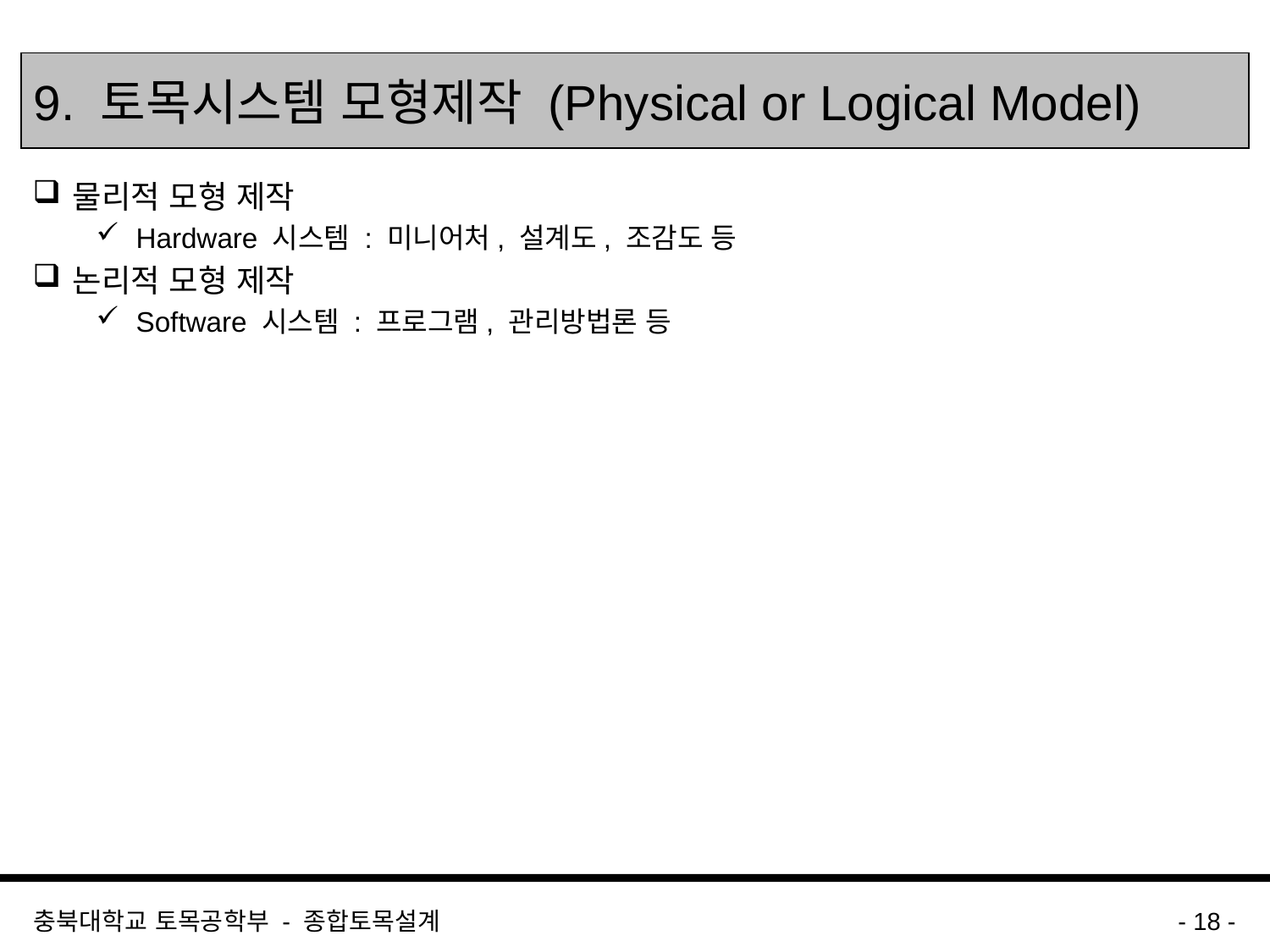

# 9. 토목시스템 모형제작 (Physical or Logical Model)

물리적 모형 제작
Hardware 시스템 : 미니어처, 설계도, 조감도 등
논리적 모형 제작
Software 시스템 : 프로그램, 관리방법론 등

충북대학교 토목공학부 - 종합토목설계
- 18 -